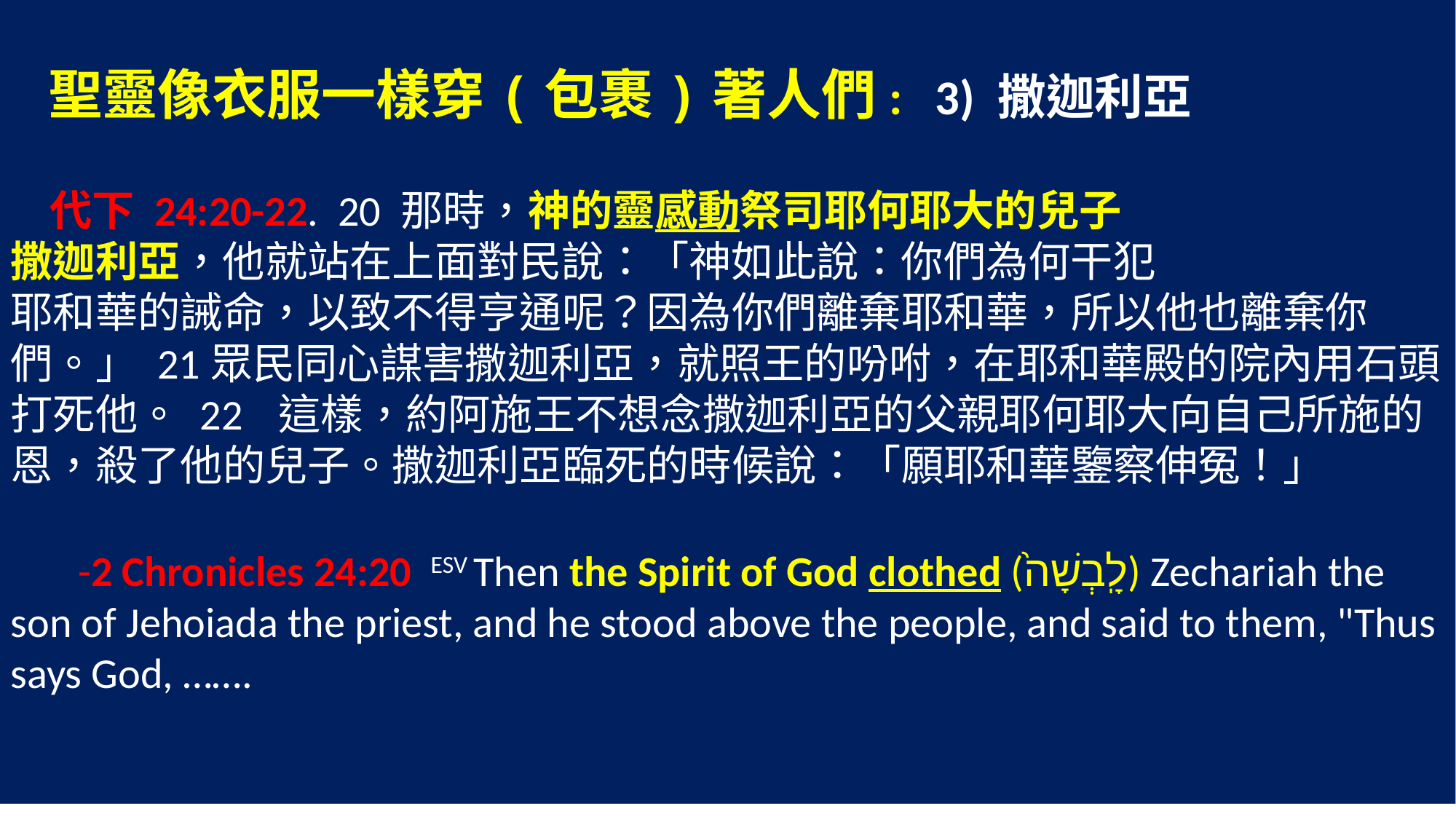

聖靈像衣服一樣穿(包裹)著人們:   3) 撒迦利亞

   代下 24:20-22.  20 那時，神的靈感動祭司耶何耶大的兒子
撒迦利亞，他就站在上面對民說：「神如此說：你們為何干犯
耶和華的誡命，以致不得亨通呢？因為你們離棄耶和華，所以他也離棄你們。」 21眾民同心謀害撒迦利亞，就照王的吩咐，在耶和華殿的院內用石頭打死他。 22 這樣，約阿施王不想念撒迦利亞的父親耶何耶大向自己所施的恩，殺了他的兒子。撒迦利亞臨死的時候說：「願耶和華鑒察伸冤！」

       -2 Chronicles 24:20  ESV Then the Spirit of God clothed (לָֽבְשָׁה֙) Zechariah the son of Jehoiada the priest, and he stood above the people, and said to them, "Thus says God, …….